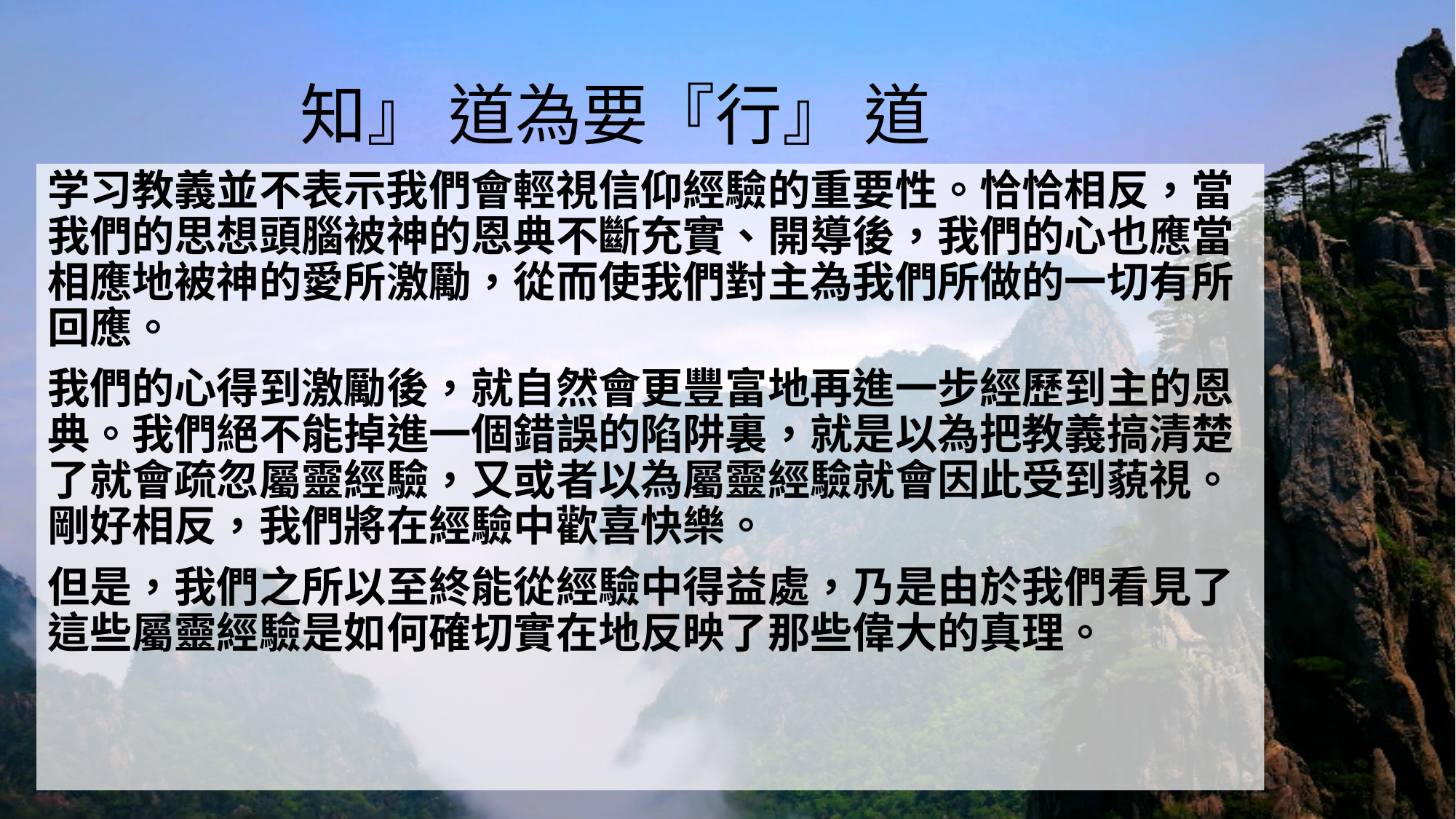

# 知』 道為要『行』 道
学习教義並不表示我們會輕視信仰經驗的重要性。恰恰相反，當我們的思想頭腦被神的恩典不斷充實、開導後，我們的心也應當相應地被神的愛所激勵，從而使我們對主為我們所做的一切有所回應。
我們的心得到激勵後，就自然會更豐富地再進一步經歷到主的恩典。我們絕不能掉進一個錯誤的陷阱裏，就是以為把教義搞清楚了就會疏忽屬靈經驗，又或者以為屬靈經驗就會因此受到藐視。剛好相反，我們將在經驗中歡喜快樂。
但是，我們之所以至終能從經驗中得益處，乃是由於我們看見了這些屬靈經驗是如何確切實在地反映了那些偉大的真理。